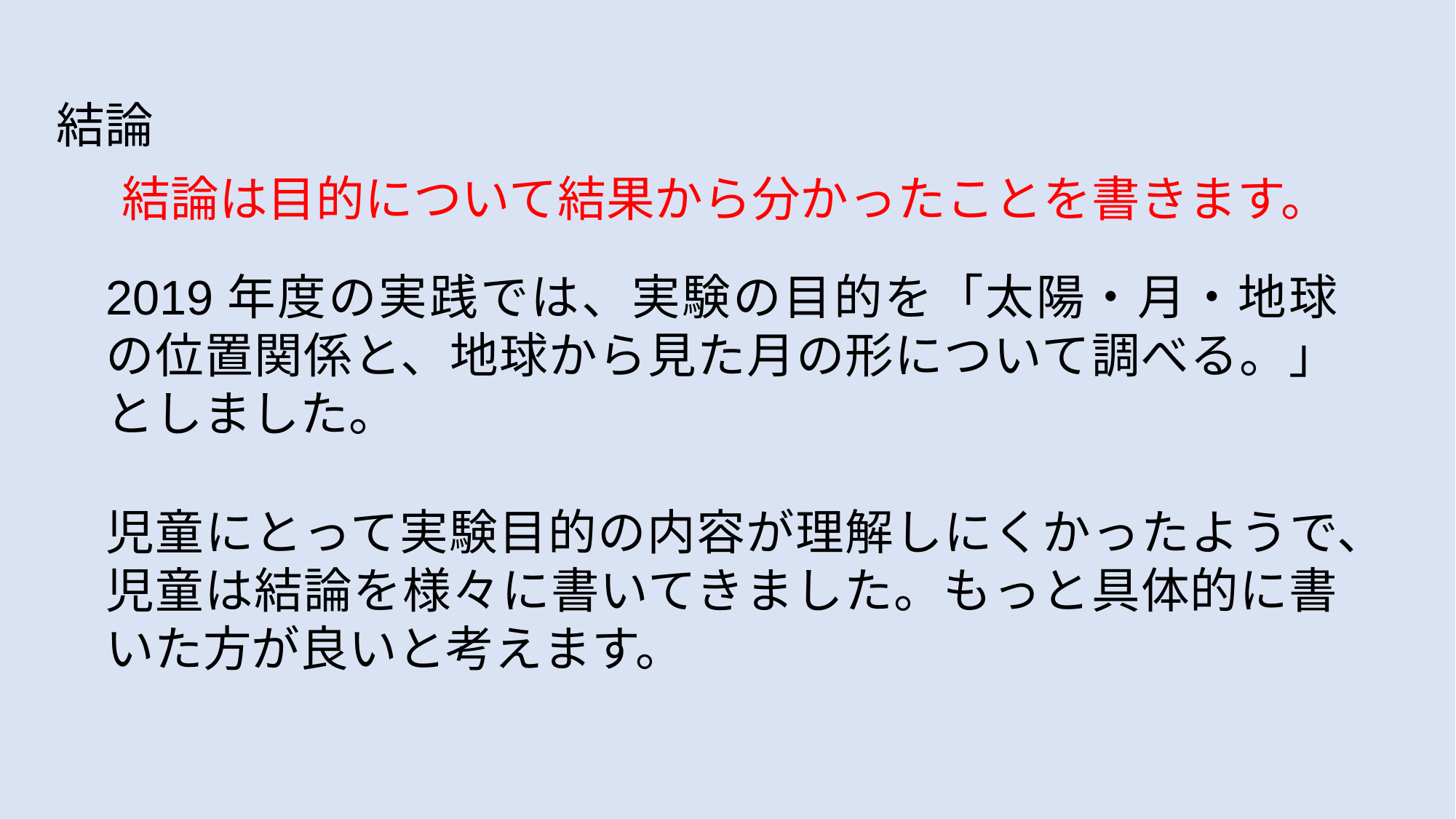

結論
結論は目的について結果から分かったことを書きます。
2019年度の実践では、実験の目的を「太陽・月・地球の位置関係と、地球から見た月の形について調べる。」としました。
児童にとって実験目的の内容が理解しにくかったようで、児童は結論を様々に書いてきました。もっと具体的に書いた方が良いと考えます。